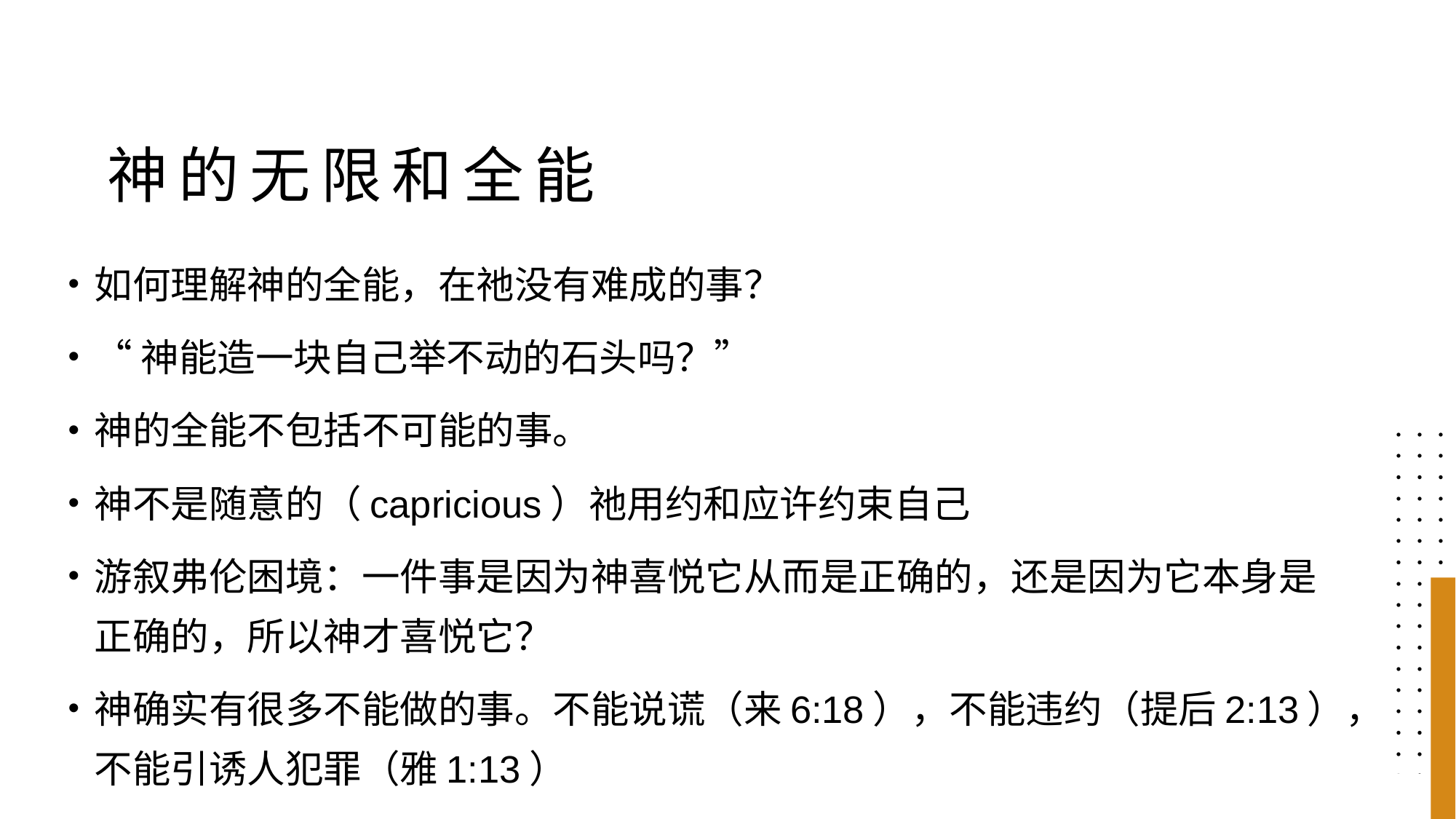

# 神的无限和全能
如何理解神的全能，在祂没有难成的事？
“神能造一块自己举不动的石头吗？”
神的全能不包括不可能的事。
神不是随意的（capricious）祂用约和应许约束自己
游叙弗伦困境：一件事是因为神喜悦它从而是正确的，还是因为它本身是正确的，所以神才喜悦它？
神确实有很多不能做的事。不能说谎（来6:18），不能违约（提后2:13），不能引诱人犯罪（雅1:13）